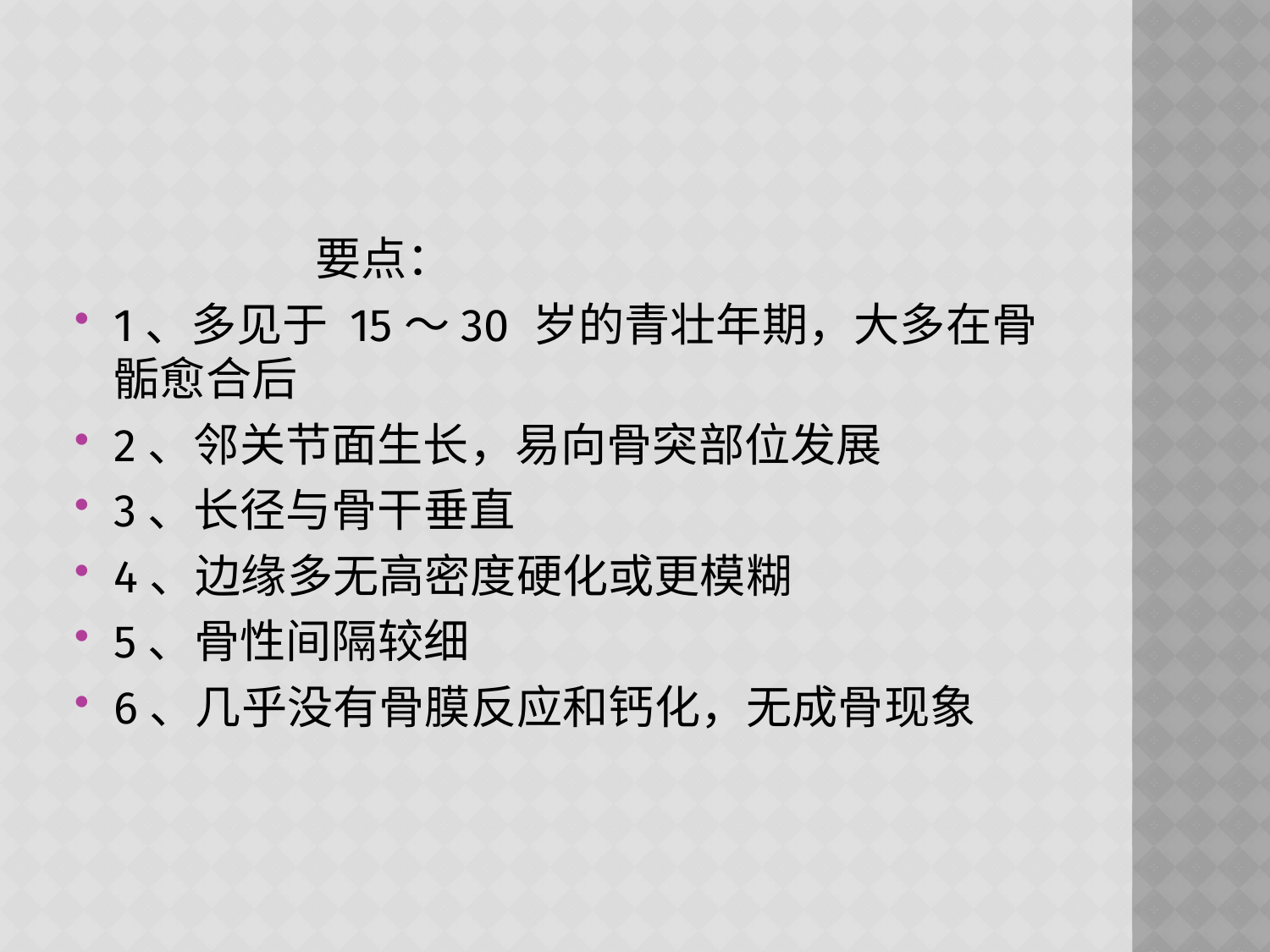

#
                      要点：
1、多见于 15～30 岁的青壮年期，大多在骨骺愈合后
2、邻关节面生长，易向骨突部位发展
3、长径与骨干垂直
4、边缘多无高密度硬化或更模糊
5、骨性间隔较细
6、几乎没有骨膜反应和钙化，无成骨现象